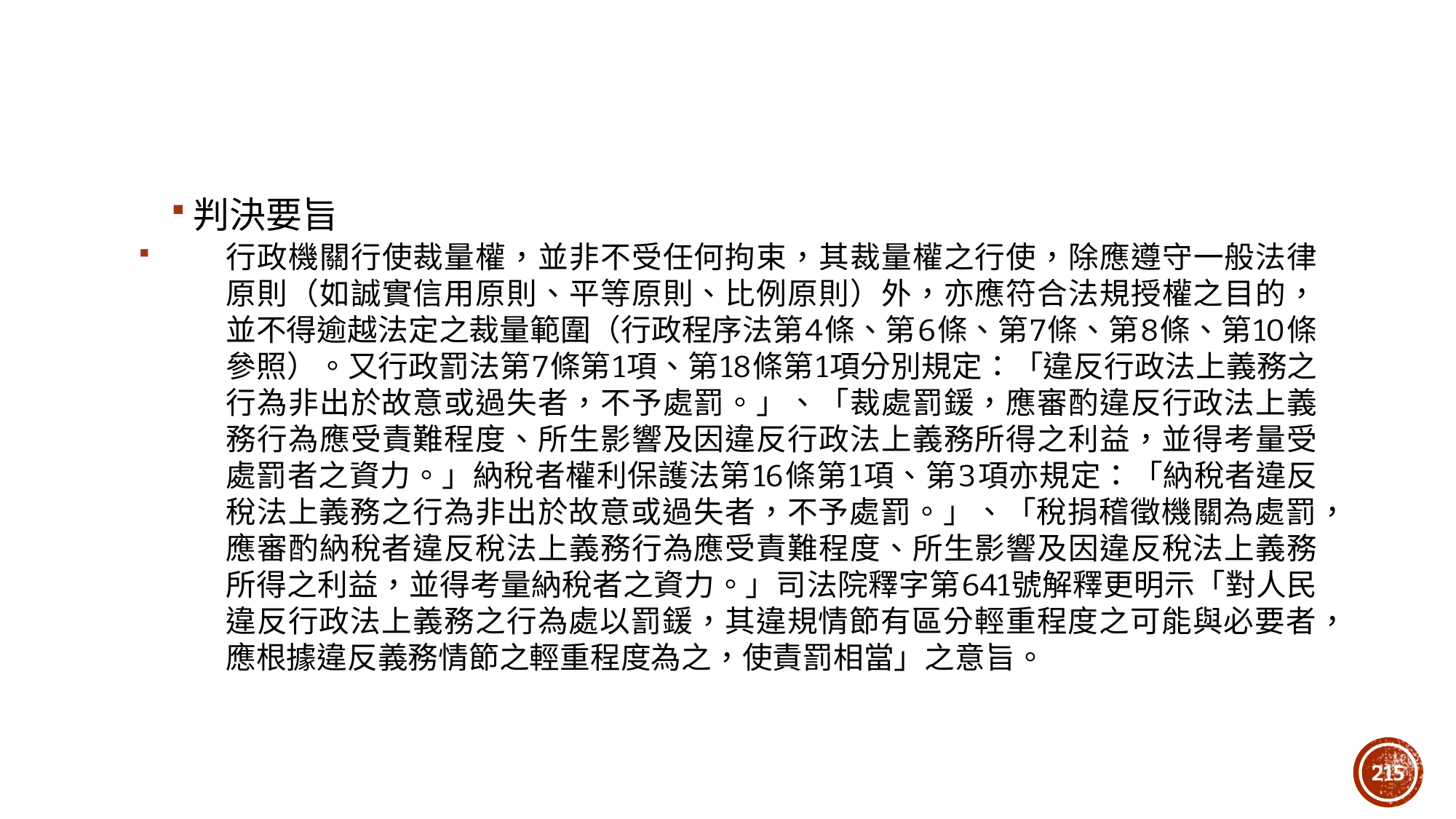

#

判決要旨
行政機關行使裁量權，並非不受任何拘束，其裁量權之行使，除應遵守一般法律原則（如誠實信用原則、平等原則、比例原則）外，亦應符合法規授權之目的，並不得逾越法定之裁量範圍（行政程序法第4條、第6條、第7條、第8條、第10條參照）。又行政罰法第7條第1項、第18條第1項分別規定：「違反行政法上義務之行為非出於故意或過失者，不予處罰。」、「裁處罰鍰，應審酌違反行政法上義務行為應受責難程度、所生影響及因違反行政法上義務所得之利益，並得考量受處罰者之資力。」納稅者權利保護法第16條第1項、第3項亦規定：「納稅者違反稅法上義務之行為非出於故意或過失者，不予處罰。」、「稅捐稽徵機關為處罰，應審酌納稅者違反稅法上義務行為應受責難程度、所生影響及因違反稅法上義務所得之利益，並得考量納稅者之資力。」司法院釋字第641號解釋更明示「對人民違反行政法上義務之行為處以罰鍰，其違規情節有區分輕重程度之可能與必要者，應根據違反義務情節之輕重程度為之，使責罰相當」之意旨。

215